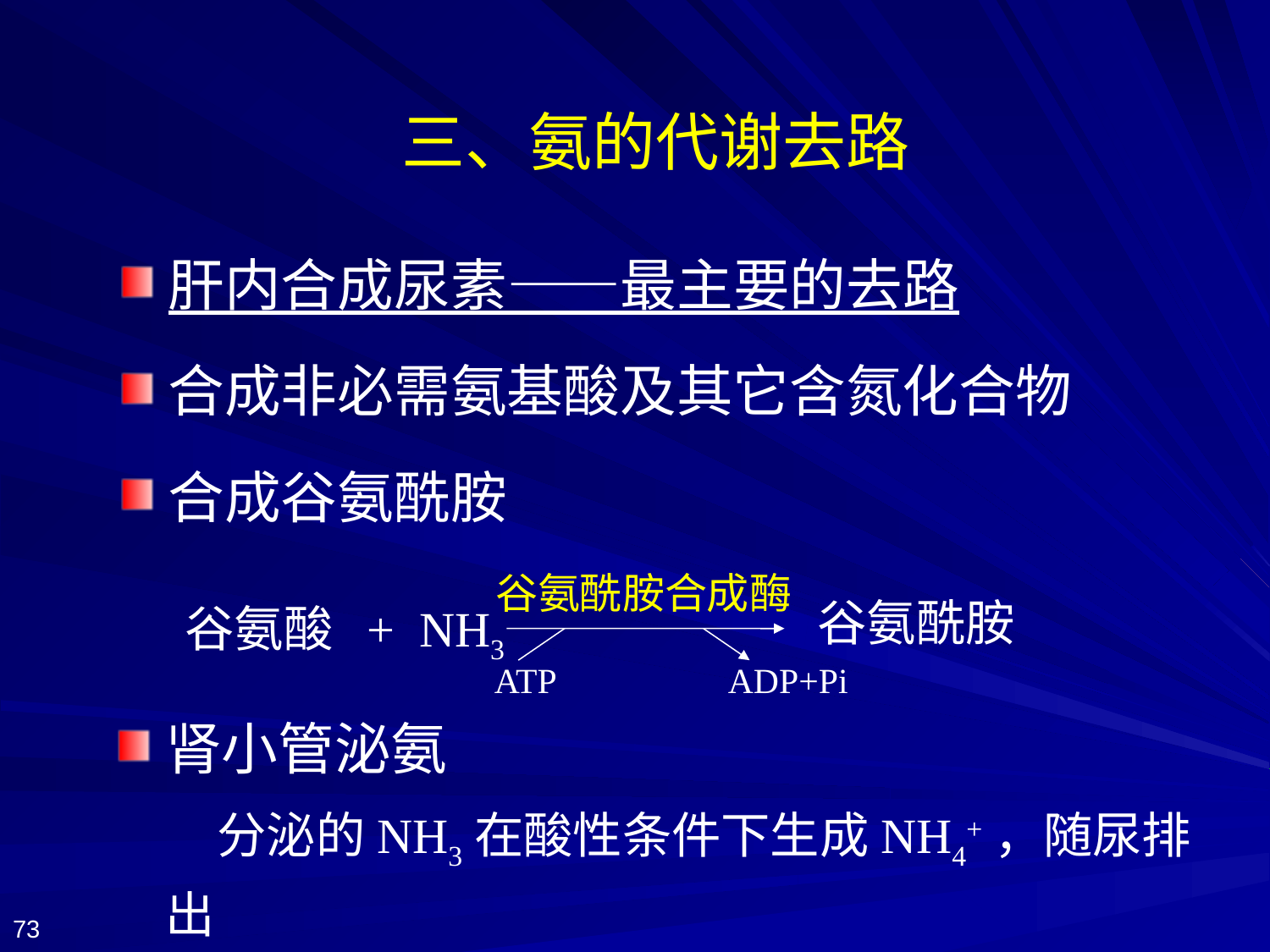

三、氨的代谢去路
肝内合成尿素——最主要的去路
合成非必需氨基酸及其它含氮化合物
合成谷氨酰胺
   谷氨酰胺合成酶
谷氨酰胺
谷氨酸  +  NH3

ATP
ADP+Pi
肾小管泌氨
        分泌的NH3在酸性条件下生成NH4+，随尿排出
73